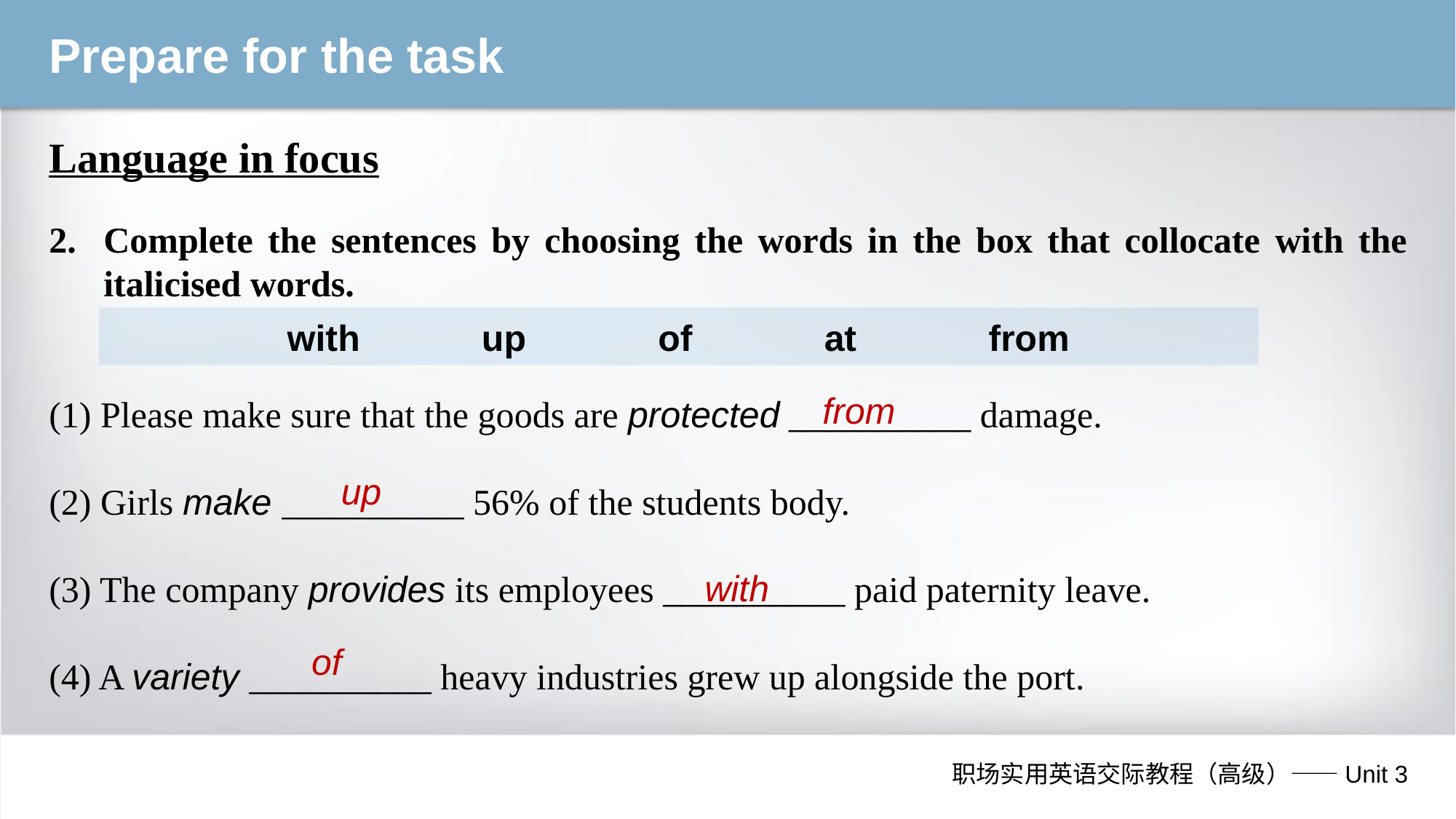

Prepare for the task
Language in focus
Complete the sentences by choosing the words in the box that collocate with the italicised words.

(1) Please make sure that the goods are protected __________ damage.

(2) Girls make __________ 56% of the students body.

(3) The company provides its employees __________ paid paternity leave.

(4) A variety __________ heavy industries grew up alongside the port.

with            up             of             at             from
from
up
with
of
职场实用英语交际教程（高级）——Unit 3